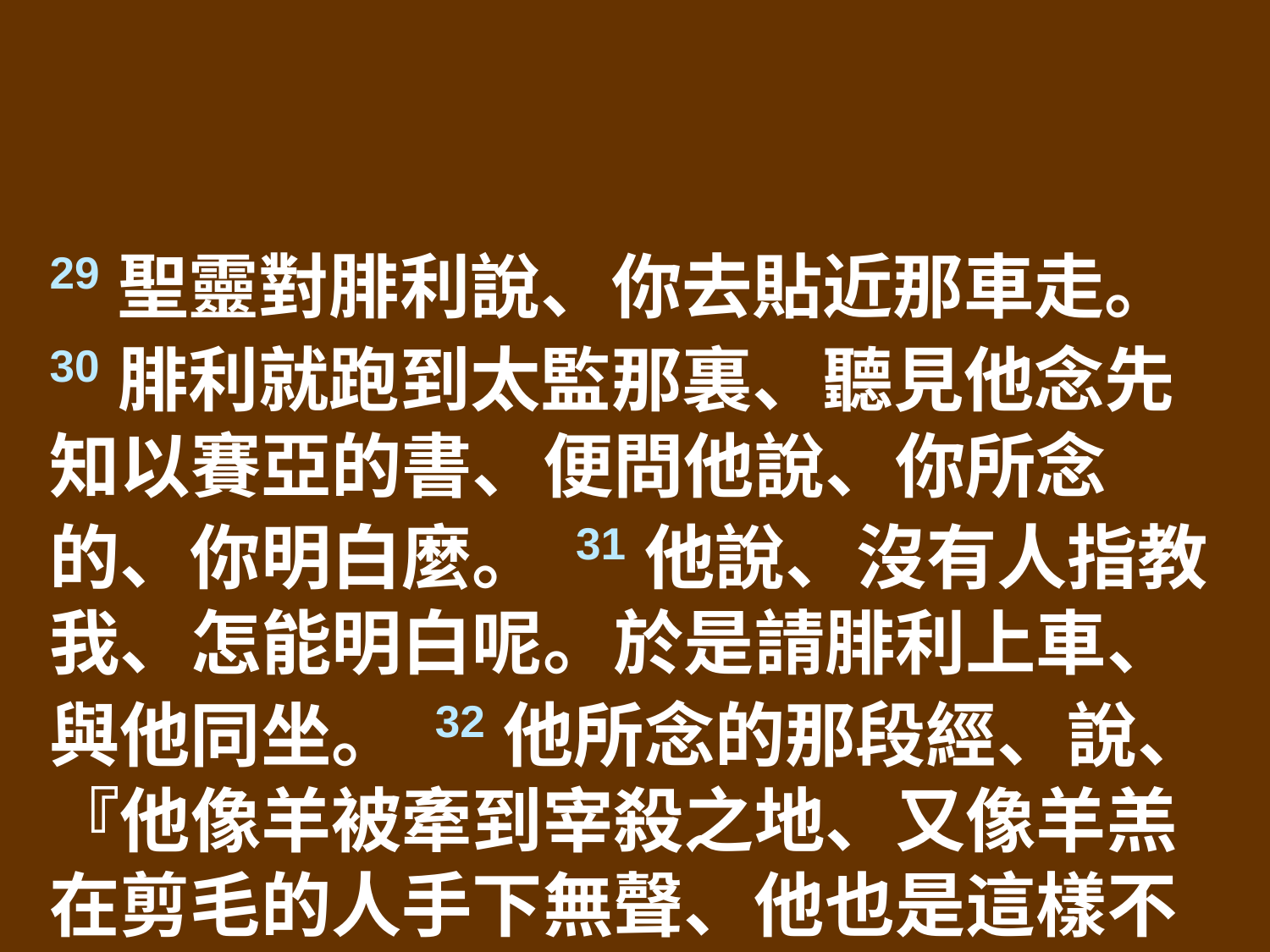

29聖靈對腓利說、你去貼近那車走。 30腓利就跑到太監那裏、聽見他念先知以賽亞的書、便問他說、你所念的、你明白麼。 31他說、沒有人指教我、怎能明白呢。於是請腓利上車、與他同坐。 32他所念的那段經、說、『他像羊被牽到宰殺之地、又像羊羔在剪毛的人手下無聲、他也是這樣不開口。